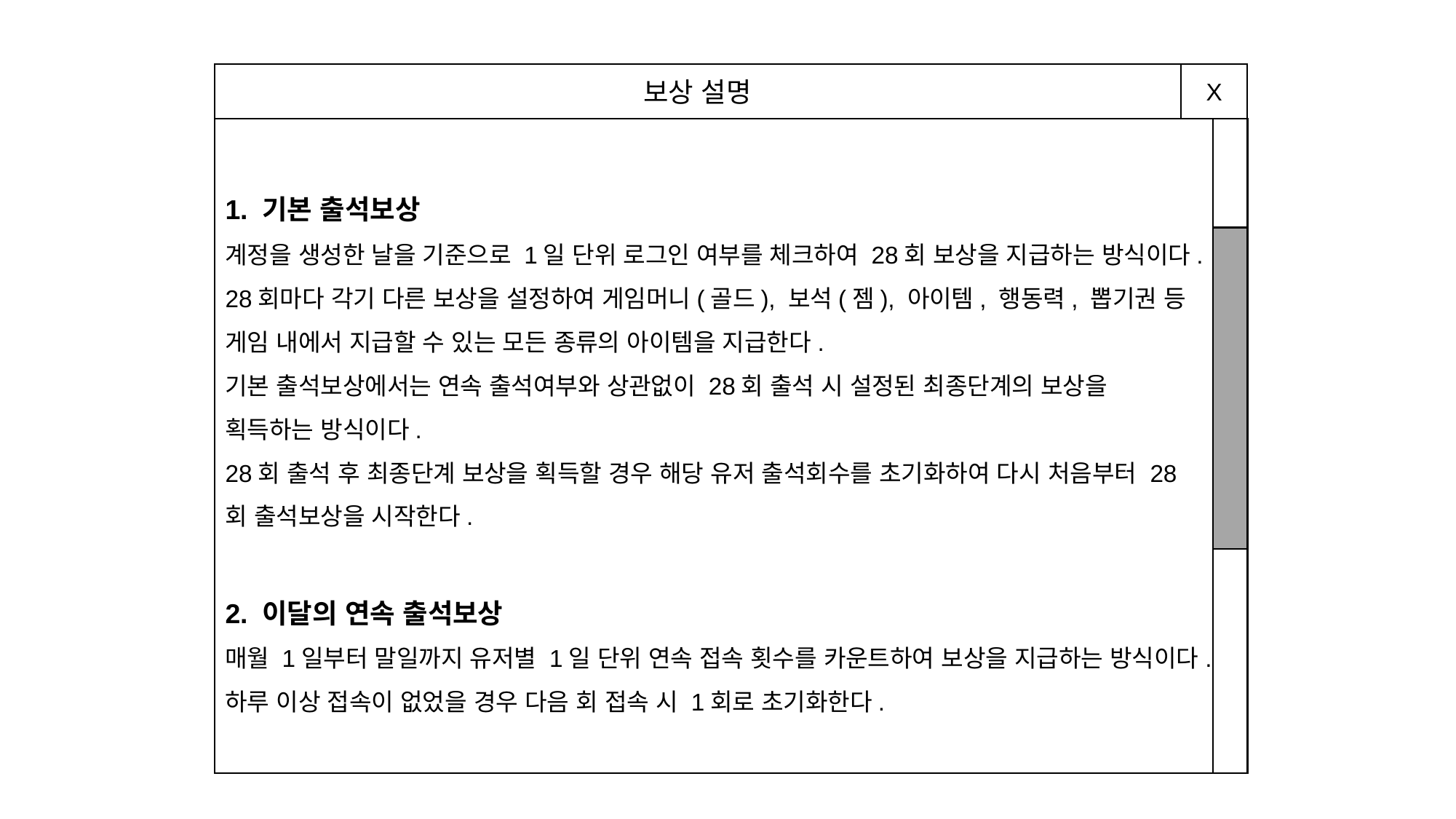

보상 설명
X

1. 기본 출석보상
계정을 생성한 날을 기준으로 1일 단위 로그인 여부를 체크하여 28회 보상을 지급하는 방식이다.
28회마다 각기 다른 보상을 설정하여 게임머니(골드), 보석(젬), 아이템, 행동력, 뽑기권 등 게임 내에서 지급할 수 있는 모든 종류의 아이템을 지급한다.
기본 출석보상에서는 연속 출석여부와 상관없이 28회 출석 시 설정된 최종단계의 보상을 획득하는 방식이다.
28회 출석 후 최종단계 보상을 획득할 경우 해당 유저 출석회수를 초기화하여 다시 처음부터 28회 출석보상을 시작한다.

2. 이달의 연속 출석보상
매월 1일부터 말일까지 유저별 1일 단위 연속 접속 횟수를 카운트하여 보상을 지급하는 방식이다.
하루 이상 접속이 없었을 경우 다음 회 접속 시 1회로 초기화한다.